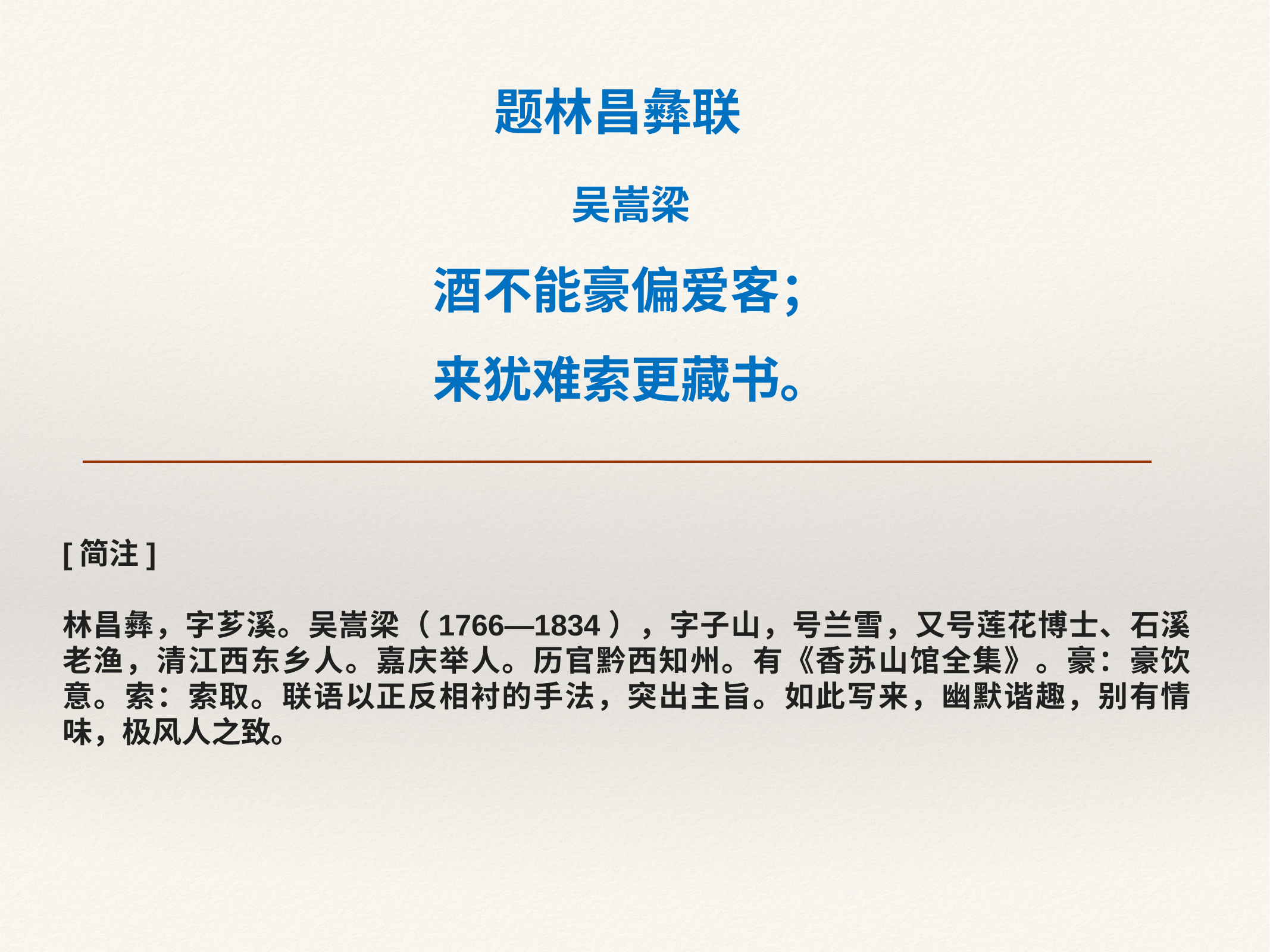

题林昌彝联
吴嵩梁
酒不能豪偏爱客；
来犹难索更藏书。

[简注]

林昌彝，字芗溪。吴嵩梁（1766—1834），字子山，号兰雪，又号莲花博士、石溪老渔，清江西东乡人。嘉庆举人。历官黔西知州。有《香苏山馆全集》。豪：豪饮意。索：索取。联语以正反相衬的手法，突出主旨。如此写来，幽默谐趣，别有情味，极风人之致。